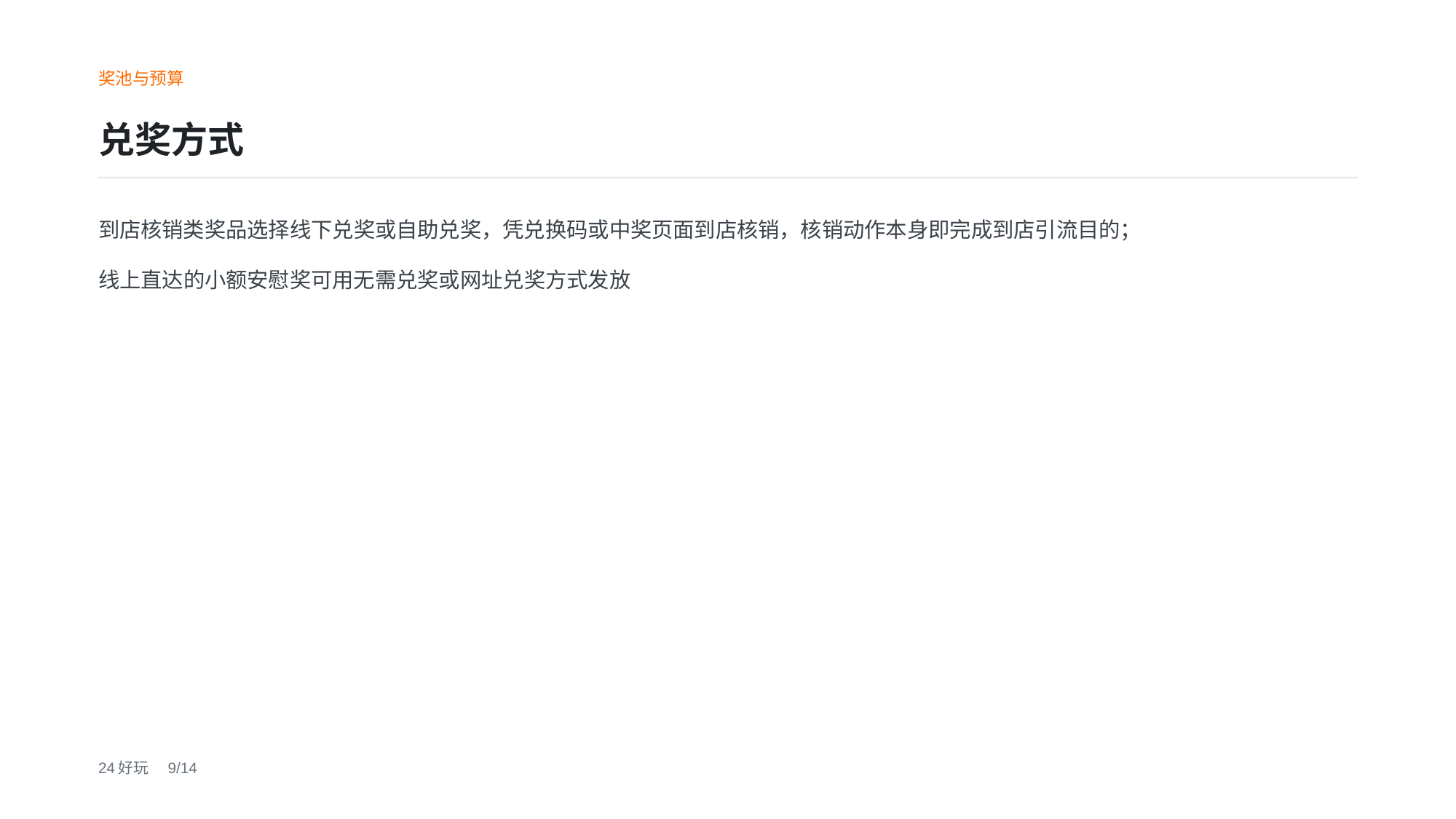

奖池与预算
兑奖方式

到店核销类奖品选择线下兑奖或自助兑奖，凭兑换码或中奖页面到店核销，核销动作本身即完成到店引流目的；
线上直达的小额安慰奖可用无需兑奖或网址兑奖方式发放
24好玩　9/14